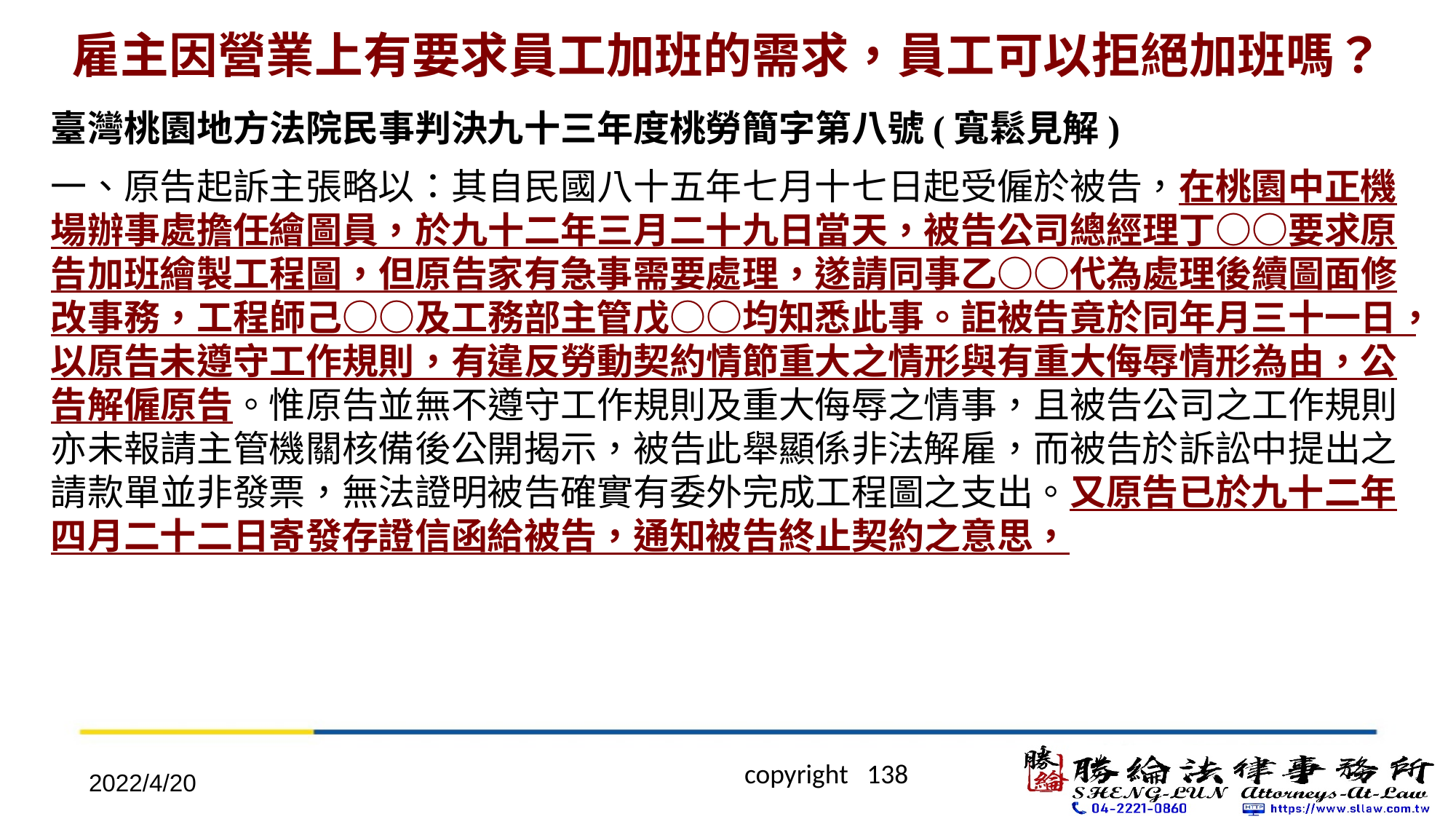

# 雇主因營業上有要求員工加班的需求，員工可以拒絕加班嗎？
臺灣桃園地方法院民事判決九十三年度桃勞簡字第八號(寬鬆見解)

一、原告起訴主張略以：其自民國八十五年七月十七日起受僱於被告，在桃園中正機場辦事處擔任繪圖員，於九十二年三月二十九日當天，被告公司總經理丁○○要求原告加班繪製工程圖，但原告家有急事需要處理，遂請同事乙○○代為處理後續圖面修改事務，工程師己○○及工務部主管戊○○均知悉此事。詎被告竟於同年月三十一日，以原告未遵守工作規則，有違反勞動契約情節重大之情形與有重大侮辱情形為由，公告解僱原告。惟原告並無不遵守工作規則及重大侮辱之情事，且被告公司之工作規則亦未報請主管機關核備後公開揭示，被告此舉顯係非法解雇，而被告於訴訟中提出之請款單並非發票，無法證明被告確實有委外完成工程圖之支出。又原告已於九十二年四月二十二日寄發存證信函給被告，通知被告終止契約之意思，
2022/4/20
 copyright   138